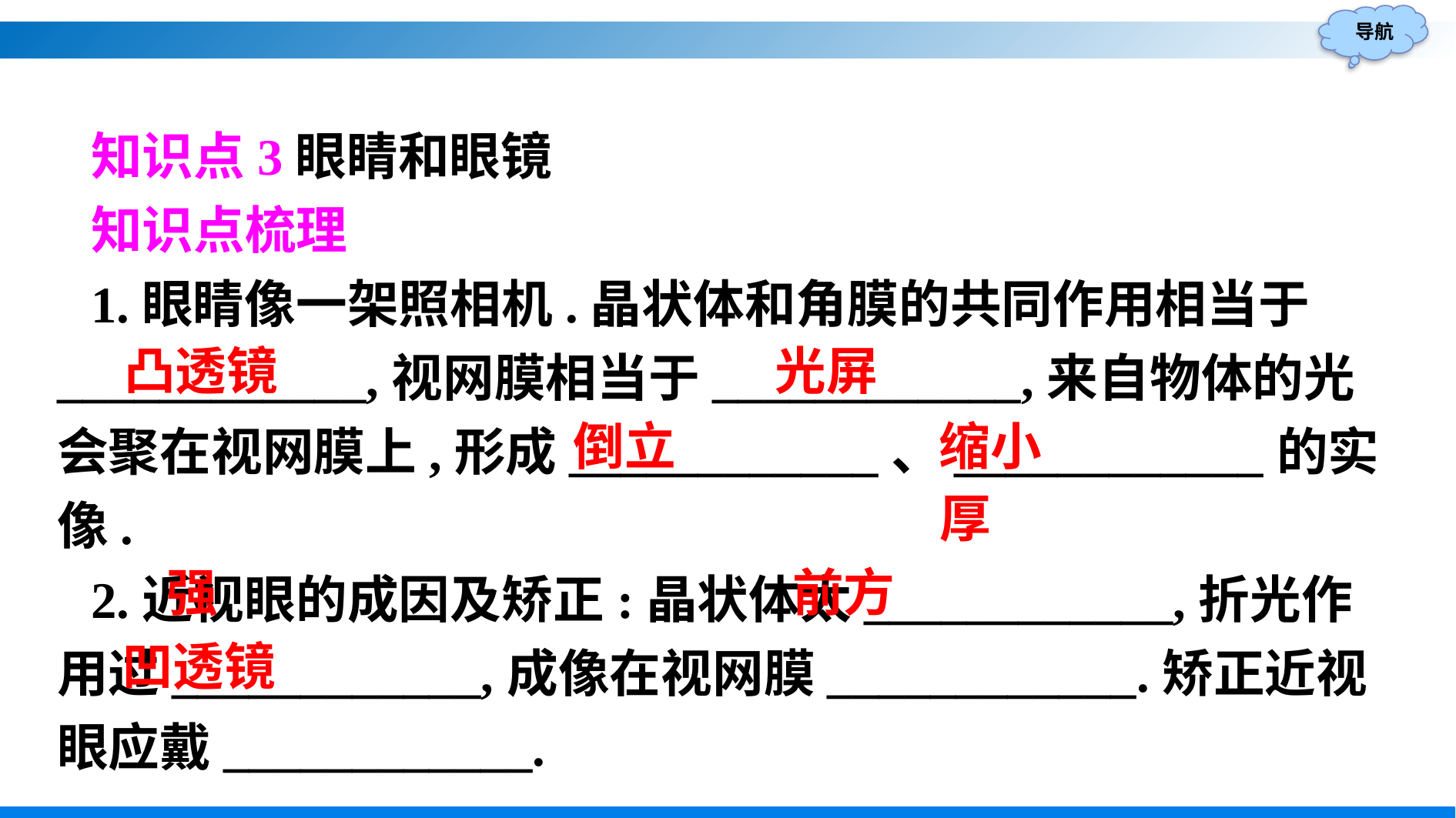

知识点3眼睛和眼镜
知识点梳理
1.眼睛像一架照相机.晶状体和角膜的共同作用相当于____________,视网膜相当于____________,来自物体的光会聚在视网膜上,形成____________、____________的实像.
2.近视眼的成因及矫正:晶状体太____________,折光作用过____________,成像在视网膜____________.矫正近视眼应戴____________.
凸透镜
光屏
倒立
缩小
厚
强
前方
凹透镜